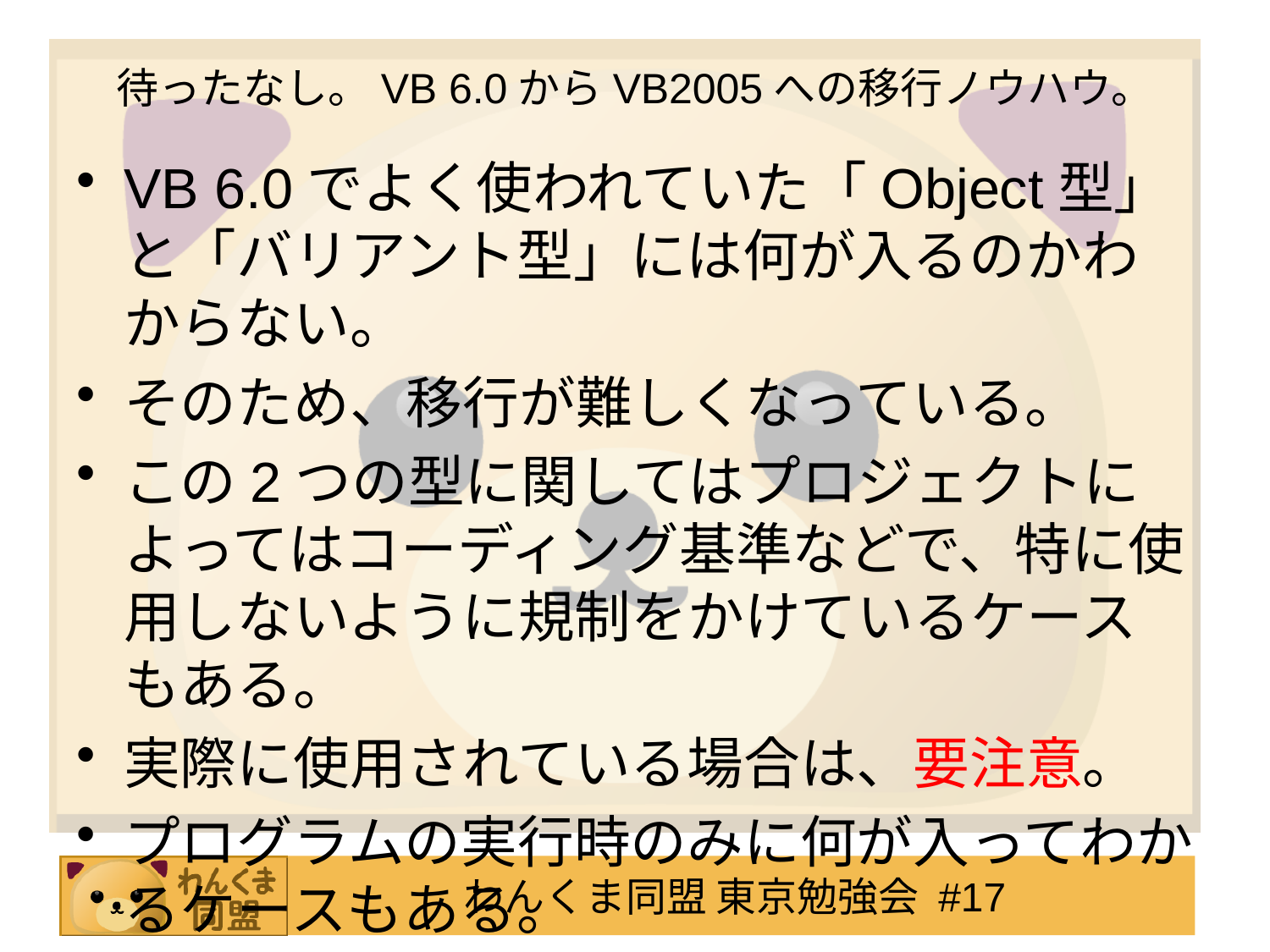

# 待ったなし。VB 6.0からVB2005への移行ノウハウ。
VB 6.0でよく使われていた「Object型」と「バリアント型」には何が入るのかわからない。
そのため、移行が難しくなっている。
この2つの型に関してはプロジェクトによってはコーディング基準などで、特に使用しないように規制をかけているケースもある。
実際に使用されている場合は、要注意。
プログラムの実行時のみに何が入ってわかるケースもある。